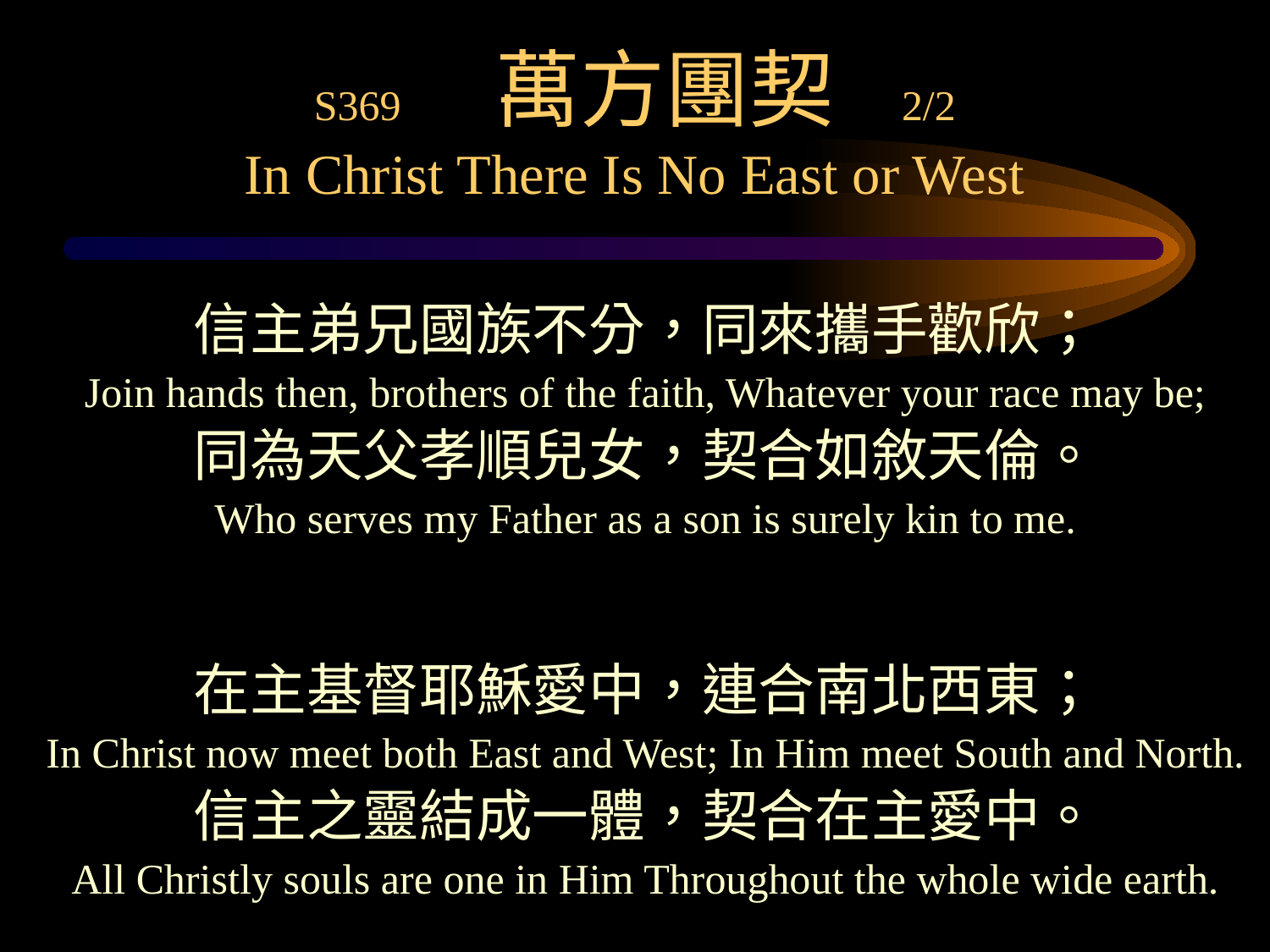

# S369        萬方團契     2/2 In Christ There Is No East or West

信主弟兄國族不分，同來攜手歡欣；
Join hands then, brothers of the faith, Whatever your race may be;
同為天父孝順兒女，契合如敘天倫。
Who serves my Father as a son is surely kin to me.

在主基督耶穌愛中，連合南北西東；
In Christ now meet both East and West; In Him meet South and North.
信主之靈結成一體，契合在主愛中。
All Christly souls are one in Him Throughout the whole wide earth.